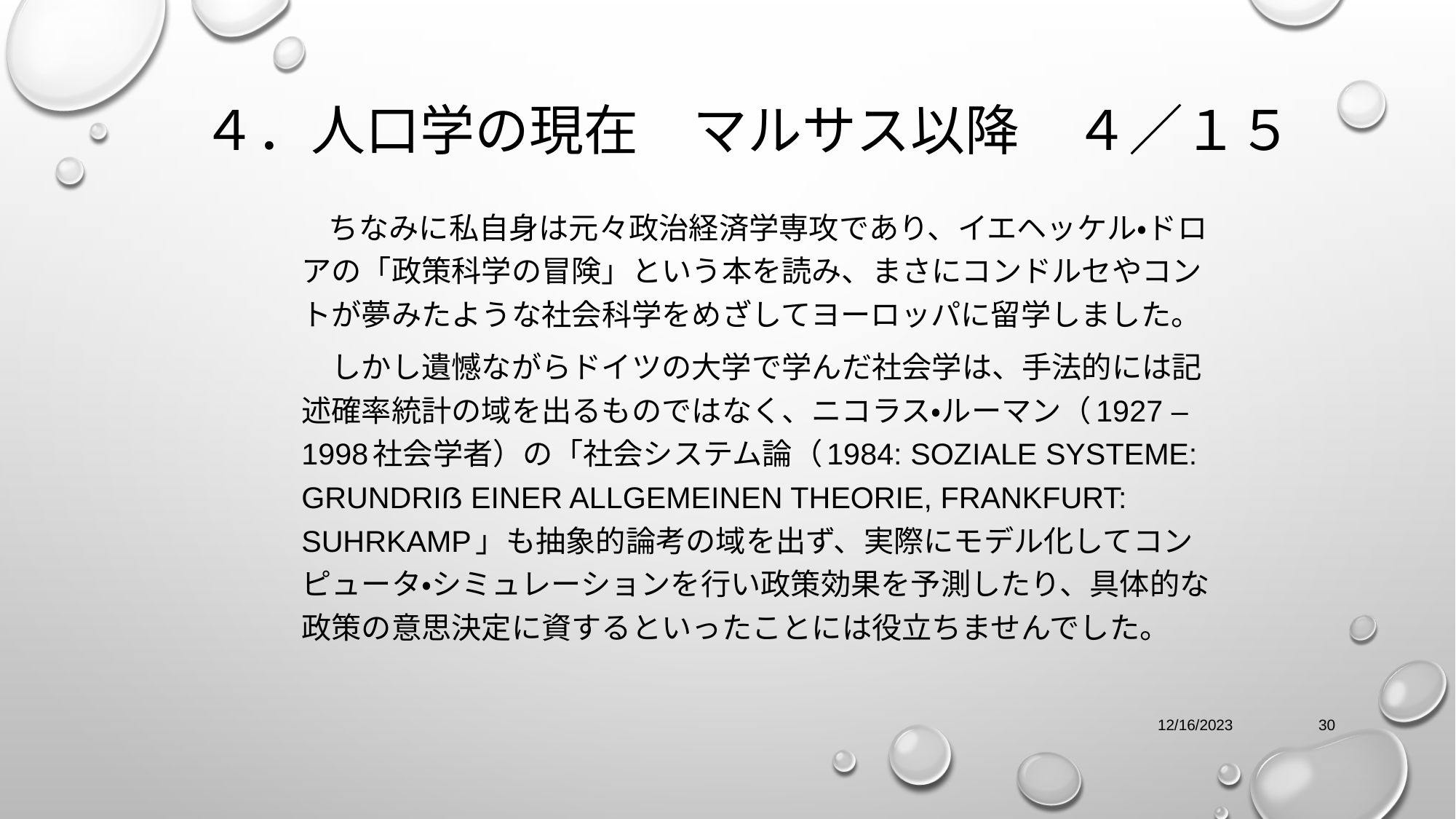

# ４．人口学の現在　マルサス以降　４／１５
　ちなみに私自身は元々政治経済学専攻であり、イエヘッケル・ドロアの「政策科学の冒険」という本を読み、まさにコンドルセやコントが夢みたような社会科学をめざしてヨーロッパに留学しました。
　しかし遺憾ながらドイツの大学で学んだ社会学は、手法的には記述確率統計の域を出るものではなく、ニコラス・ルーマン（1927 – 1998社会学者）の「社会システム論（1984: Soziale Systeme: Grundriß einer allgemeinen Theorie, Frankfurt: Suhrkamp」も抽象的論考の域を出ず、実際にモデル化してコンピュータ・シミュレーションを行い政策効果を予測したり、具体的な政策の意思決定に資するといったことには役立ちませんでした。
12/16/2023
30